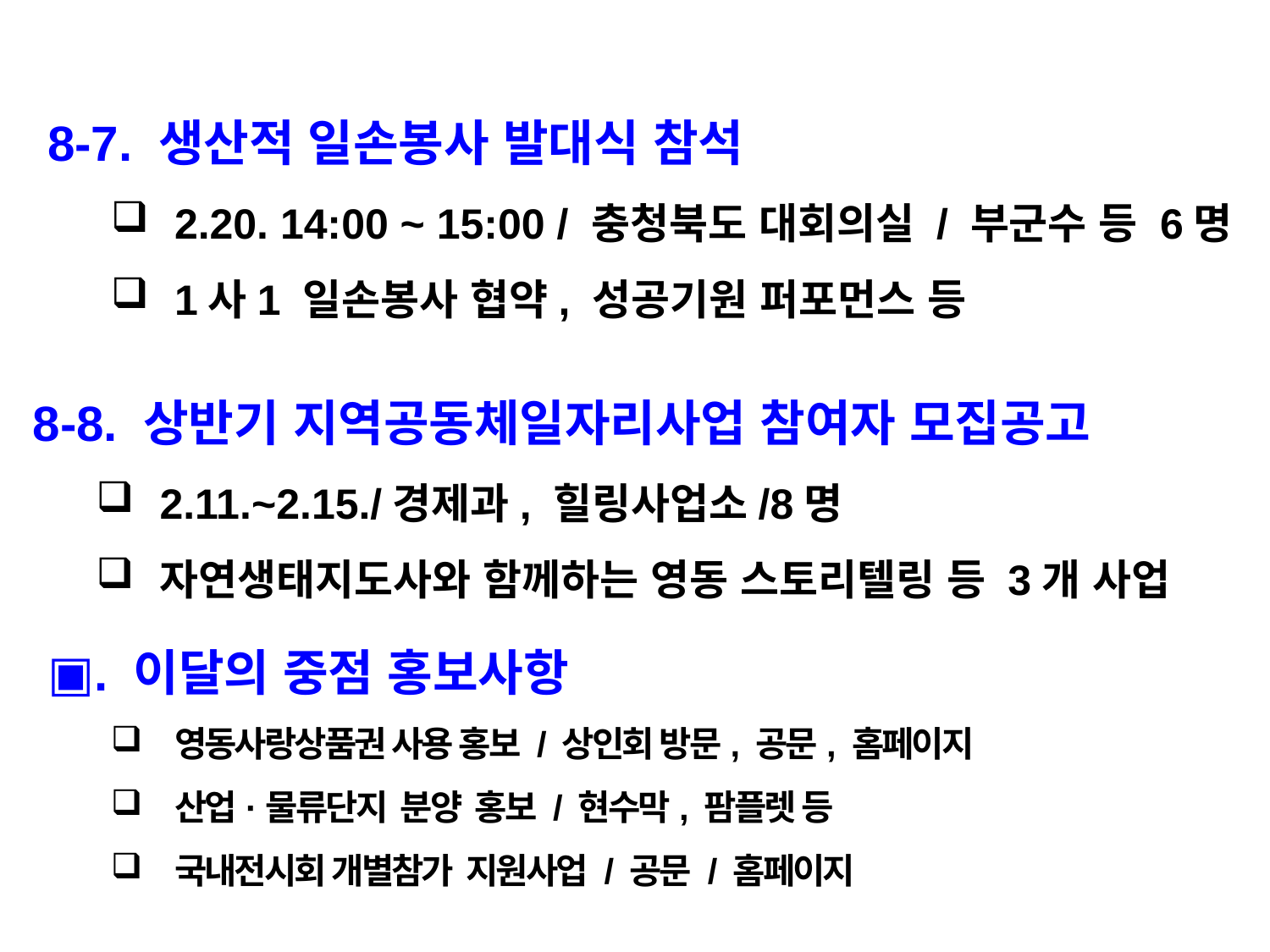

8-7. 생산적 일손봉사 발대식 참석
2.20. 14:00 ~ 15:00 / 충청북도 대회의실 / 부군수 등 6명
1사1 일손봉사 협약, 성공기원 퍼포먼스 등
8-8. 상반기 지역공동체일자리사업 참여자 모집공고
2.11.~2.15./경제과, 힐링사업소/8명
자연생태지도사와 함께하는 영동 스토리텔링 등 3개 사업
▣. 이달의 중점 홍보사항
영동사랑상품권 사용 홍보 / 상인회 방문, 공문, 홈페이지
산업·물류단지  분양  홍보 / 현수막, 팜플렛 등
국내전시회 개별참가  지원사업 / 공문 / 홈페이지